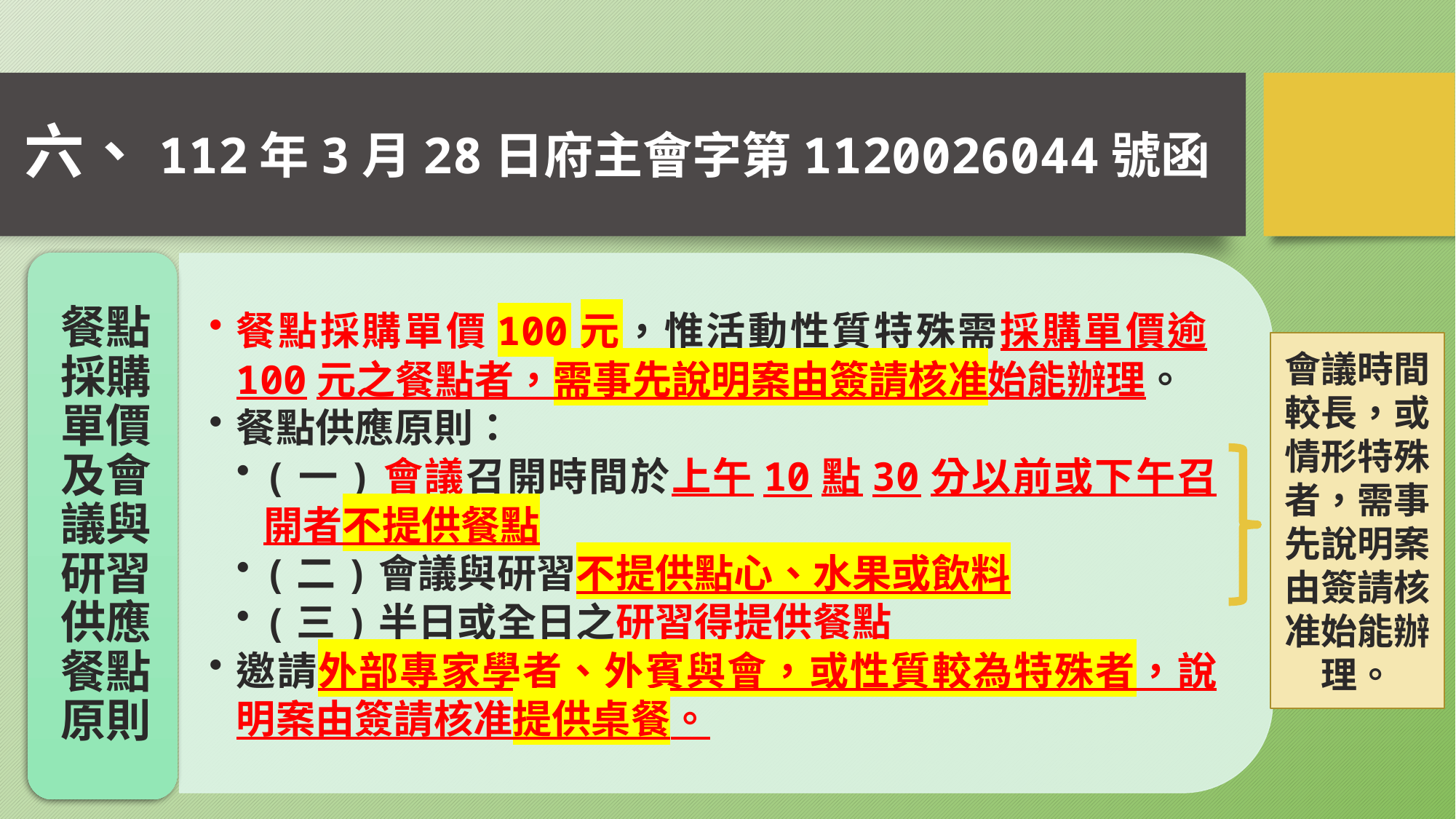

# 六、112年3月28日府主會字第1120026044號函
餐點採購單價100元，惟活動性質特殊需採購單價逾100元之餐點者，需事先說明案由簽請核准始能辦理。
餐點供應原則：
(一)會議召開時間於上午10點30分以前或下午召開者不提供餐點
(二)會議與研習不提供點心、水果或飲料
(三)半日或全日之研習得提供餐點
邀請外部專家學者、外賓與會，或性質較為特殊者，說明案由簽請核准提供桌餐。
餐點採購單價及會議與研習供應餐點原則
會議時間較長，或情形特殊者，需事先說明案由簽請核准始能辦理。